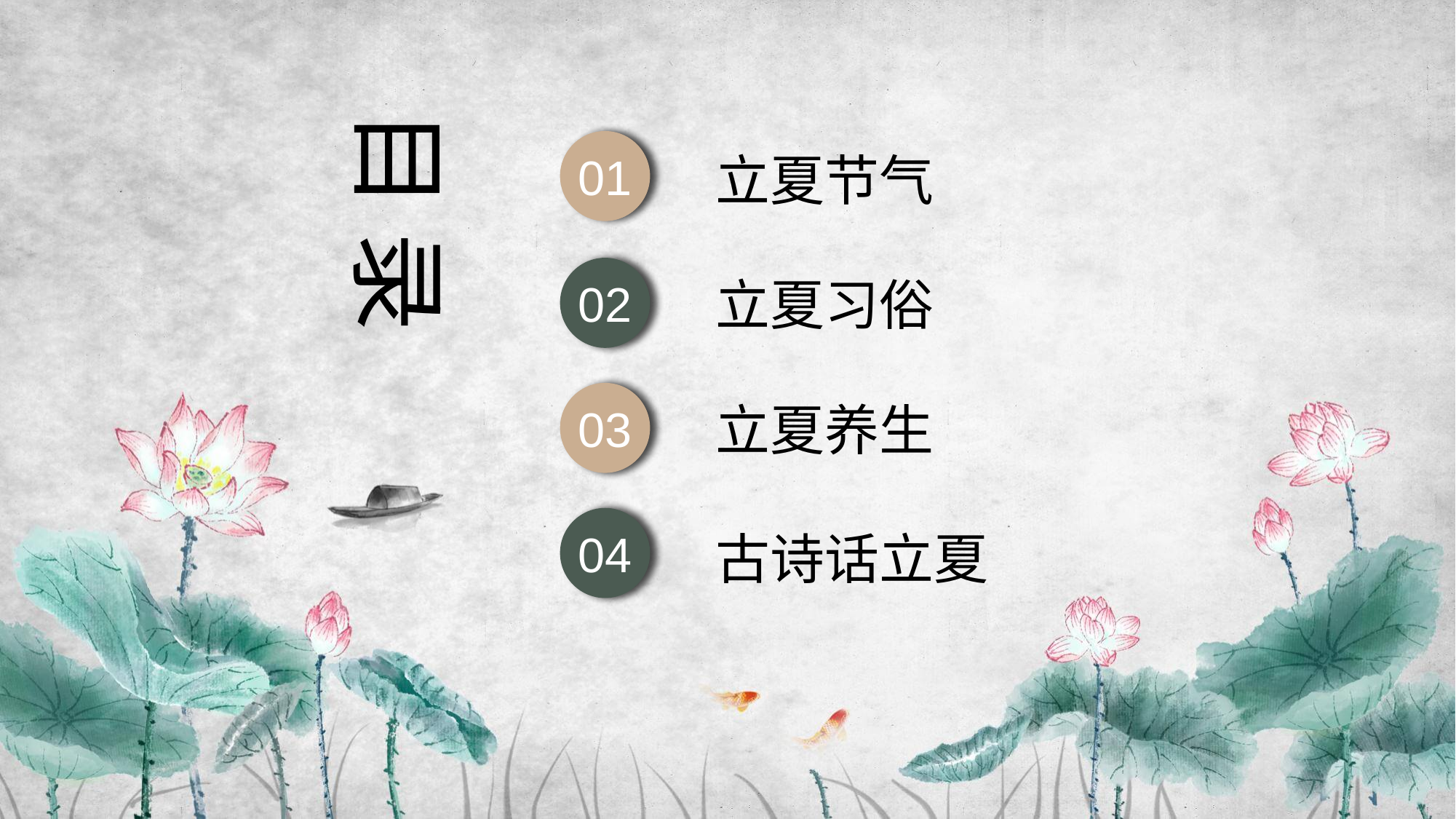

目 录
01
立夏节气
02
立夏习俗
https://www.ypppt.com/
03
立夏养生
04
古诗话立夏